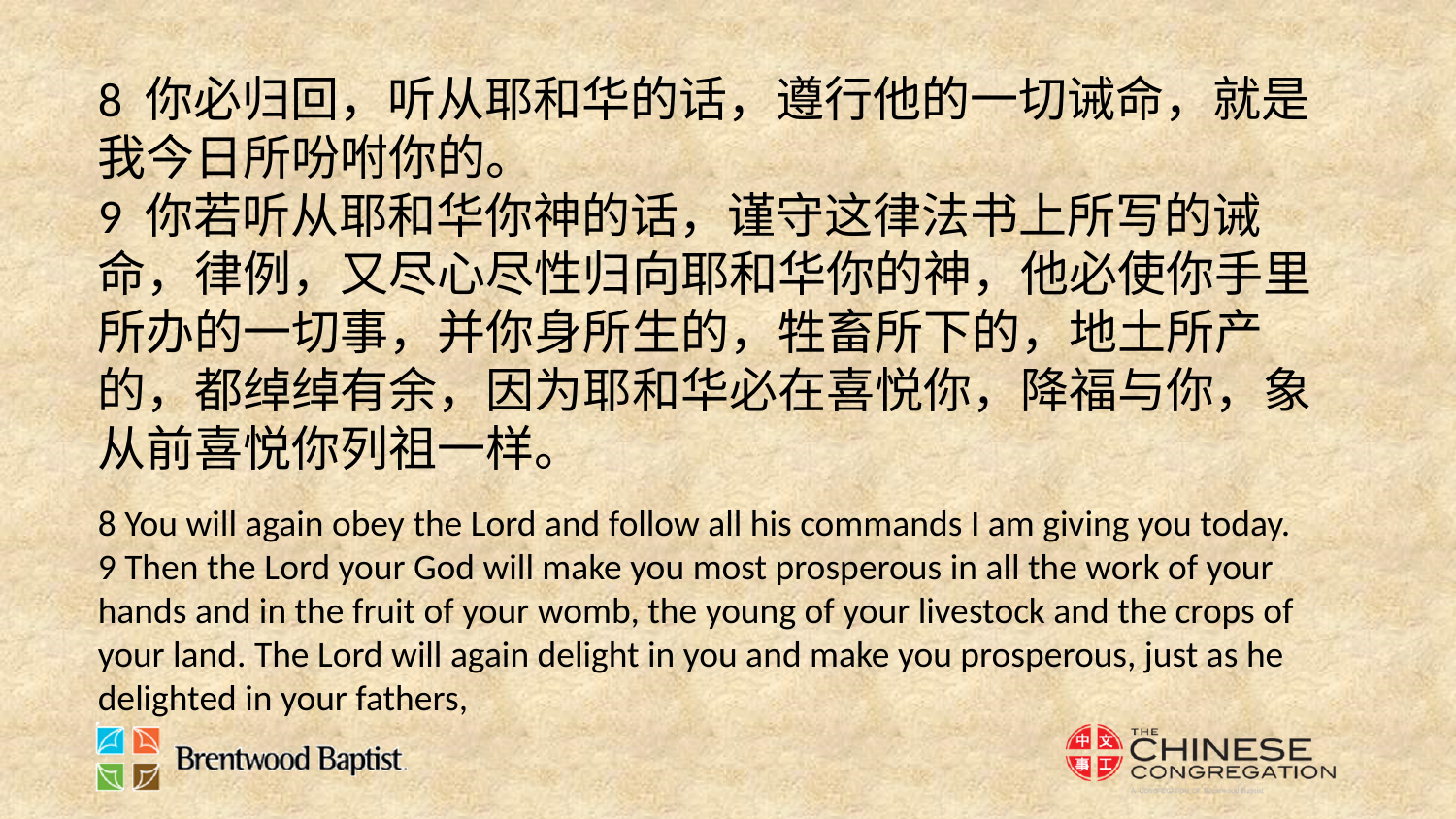

8 你必归回，听从耶和华的话，遵行他的一切诫命，就是我今日所吩咐你的。
9 你若听从耶和华你神的话，谨守这律法书上所写的诫命，律例，又尽心尽性归向耶和华你的神，他必使你手里所办的一切事，并你身所生的，牲畜所下的，地土所产的，都绰绰有余，因为耶和华必在喜悦你，降福与你，象从前喜悦你列祖一样。

8 You will again obey the Lord and follow all his commands I am giving you today.
9 Then the Lord your God will make you most prosperous in all the work of your hands and in the fruit of your womb, the young of your livestock and the crops of your land. The Lord will again delight in you and make you prosperous, just as he delighted in your fathers,